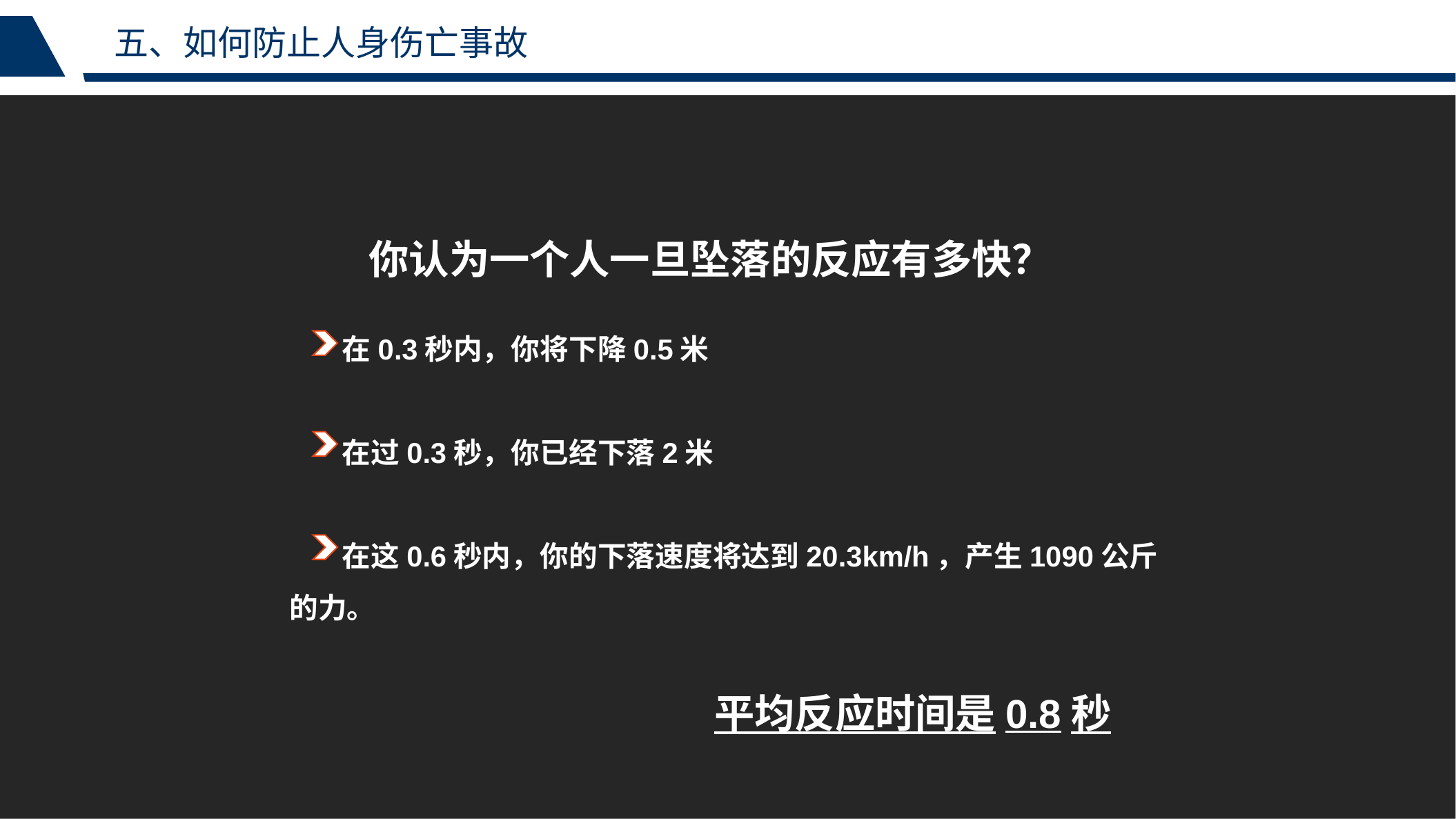

五、如何防止人身伤亡事故

你认为一个人一旦坠落的反应有多快？
       在0.3秒内，你将下降0.5米

       在过0.3秒，你已经下落2米

       在这0.6秒内，你的下落速度将达到20.3km/h，产生1090公斤的力。

平均反应时间是0.8秒